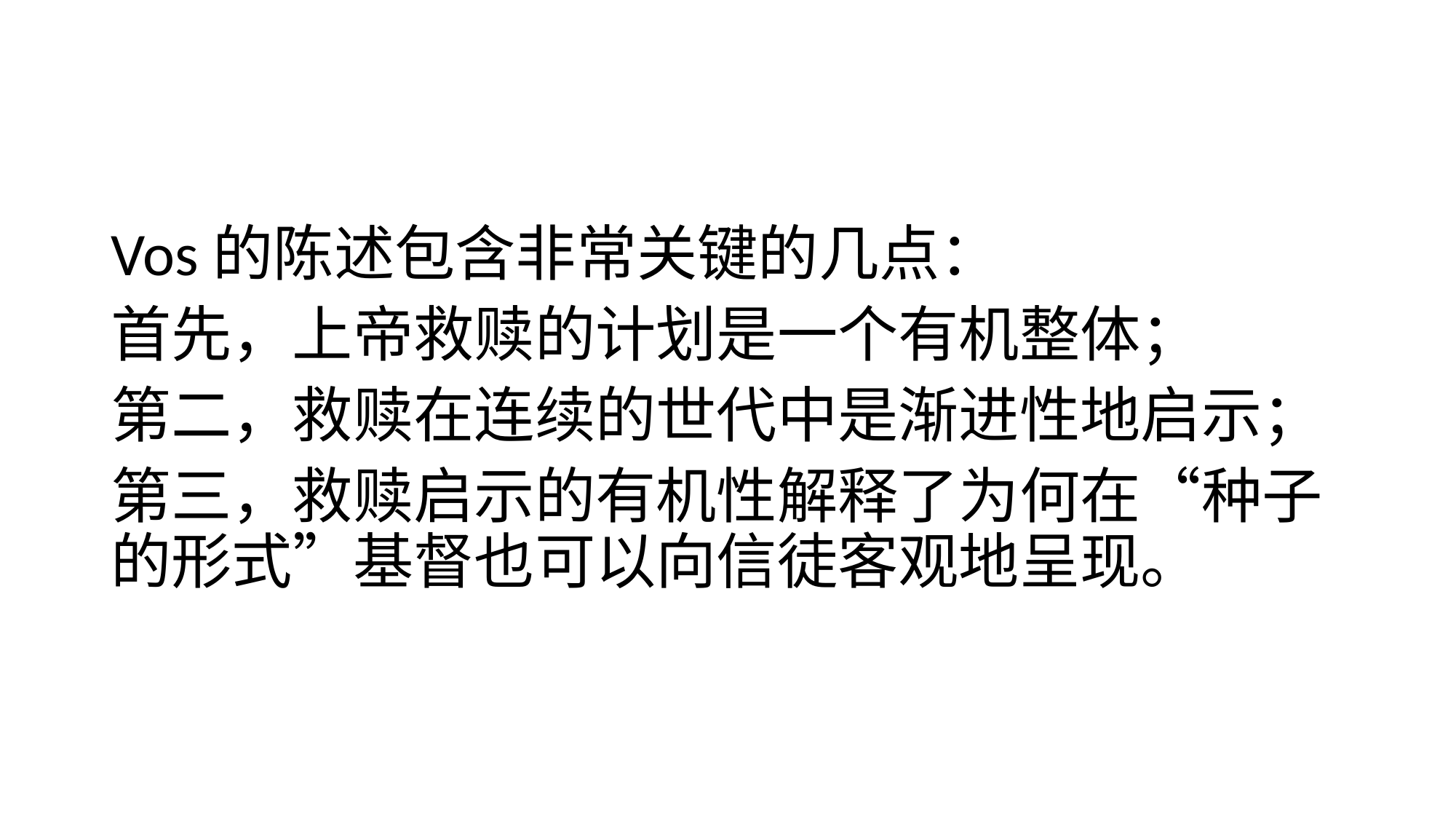

#
Vos的陈述包含非常关键的几点：
首先，上帝救赎的计划是一个有机整体；
第二，救赎在连续的世代中是渐进性地启示；
第三，救赎启示的有机性解释了为何在“种子的形式”基督也可以向信徒客观地呈现。